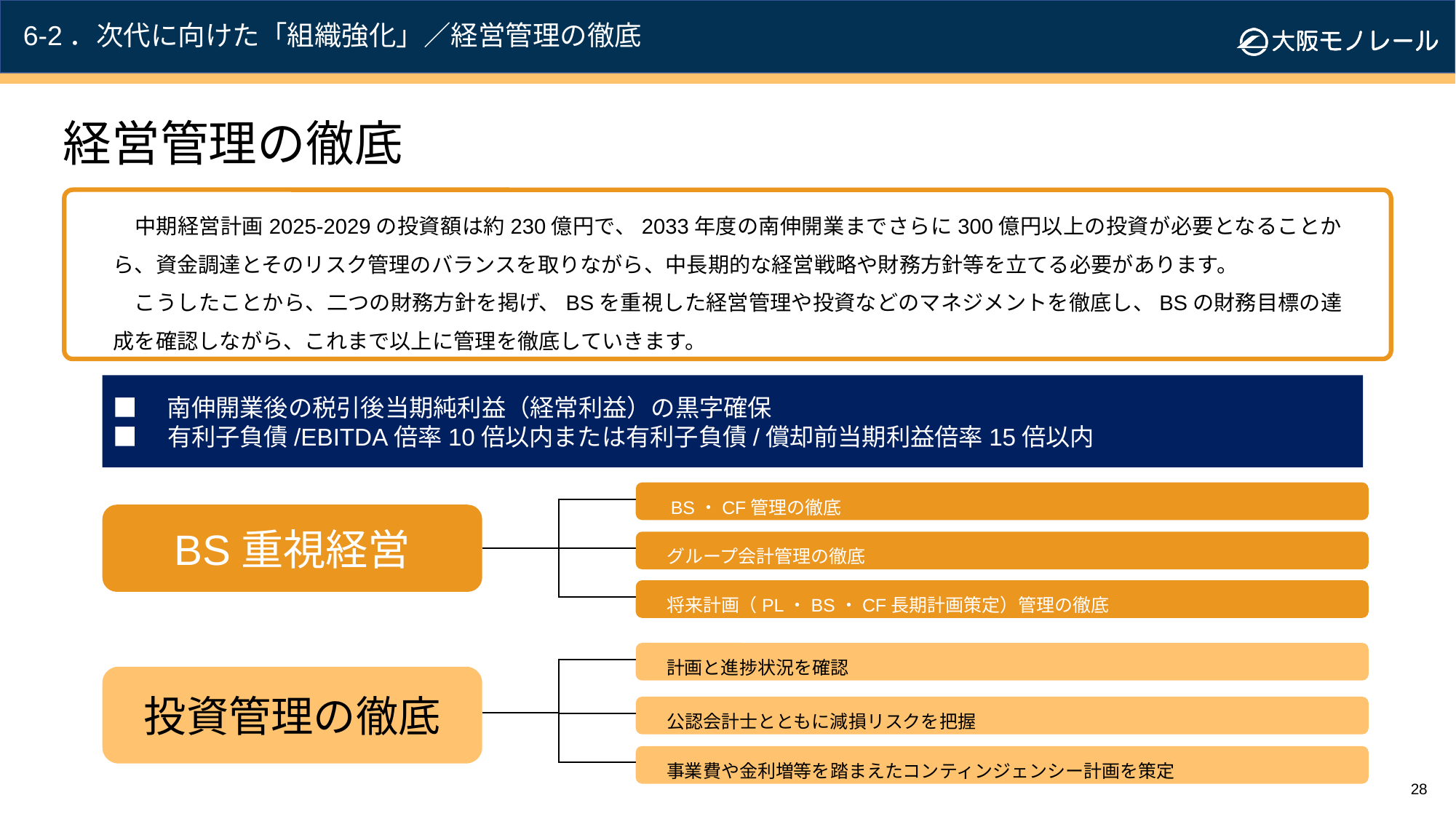

# 6-2．次代に向けた「組織強化」／経営管理の徹底​
経営管理の徹底

　中期経営計画2025-2029の投資額は約230億円で、2033年度の南伸開業までさらに300億円以上の投資が必要となることから、資金調達とそのリスク管理のバランスを取りながら、中長期的な経営戦略や財務方針等を立てる必要があります。
　こうしたことから、二つの財務方針を掲げ、BSを重視した経営管理や投資などのマネジメントを徹底し、BSの財務目標の達成を確認しながら、これまで以上に管理を徹底していきます。
■　南伸開業後の税引後当期純利益（経常利益）の黒字確保
■　有利子負債/EBITDA倍率10倍以内または有利子負債/償却前当期利益倍率15倍以内
　BS・CF管理の徹底
BS重視経営
　グループ会計管理の徹底
　将来計画（PL・BS・CF長期計画策定）管理の徹底
　計画と進捗状況を確認
投資管理の徹底
　公認会計士とともに減損リスクを把握
　事業費や金利増等を踏まえたコンティンジェンシー計画を策定
28